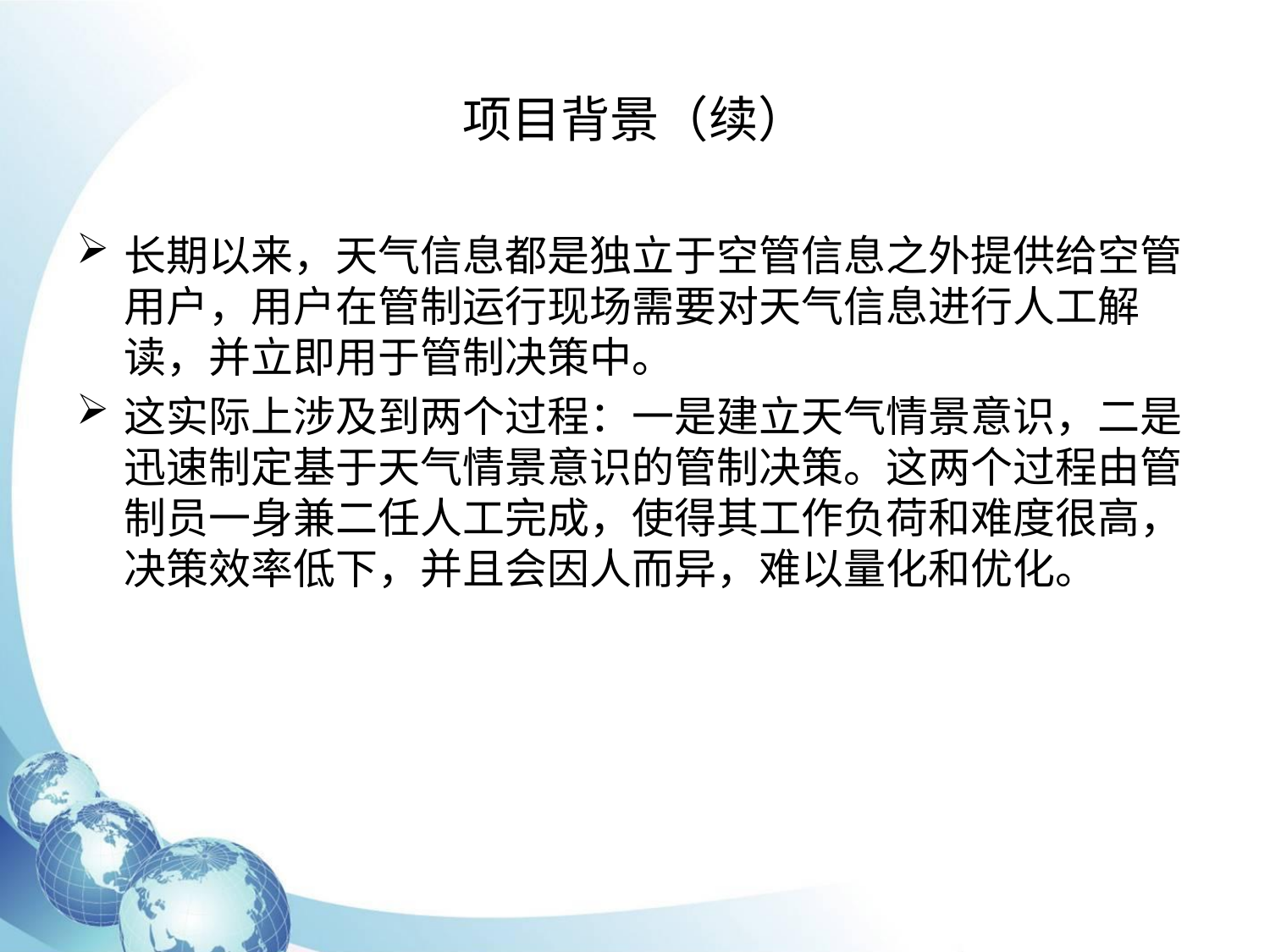

# 项目背景（续）
长期以来，天气信息都是独立于空管信息之外提供给空管用户，用户在管制运行现场需要对天气信息进行人工解读，并立即用于管制决策中。
这实际上涉及到两个过程：一是建立天气情景意识，二是迅速制定基于天气情景意识的管制决策。这两个过程由管制员一身兼二任人工完成，使得其工作负荷和难度很高，决策效率低下，并且会因人而异，难以量化和优化。